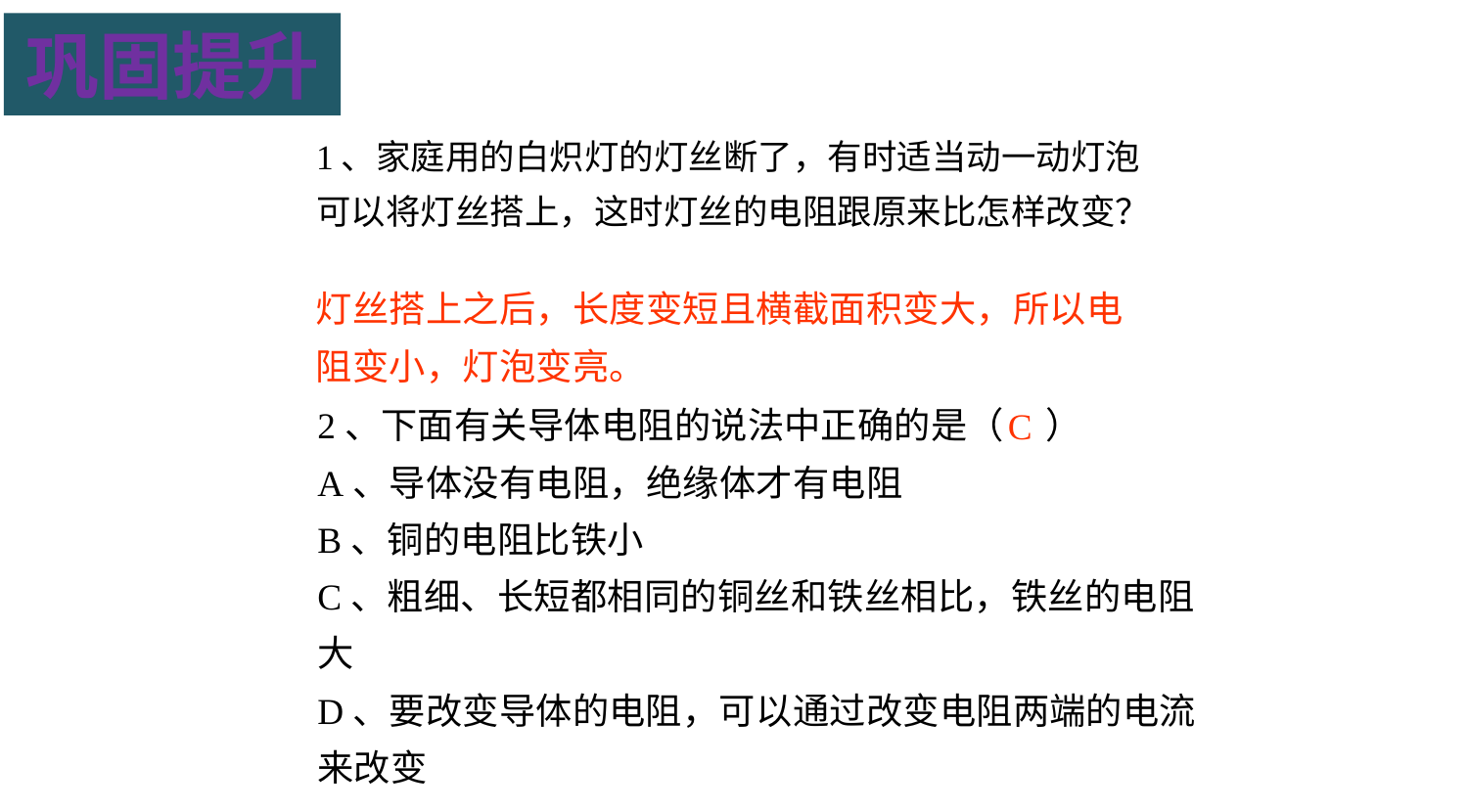

巩固提升
1、家庭用的白炽灯的灯丝断了，有时适当动一动灯泡可以将灯丝搭上，这时灯丝的电阻跟原来比怎样改变？
灯丝搭上之后，长度变短且横截面积变大，所以电阻变小，灯泡变亮。
2、下面有关导体电阻的说法中正确的是（     ）
A、导体没有电阻，绝缘体才有电阻
B、铜的电阻比铁小
C、粗细、长短都相同的铜丝和铁丝相比，铁丝的电阻大
D、要改变导体的电阻，可以通过改变电阻两端的电流来改变
C